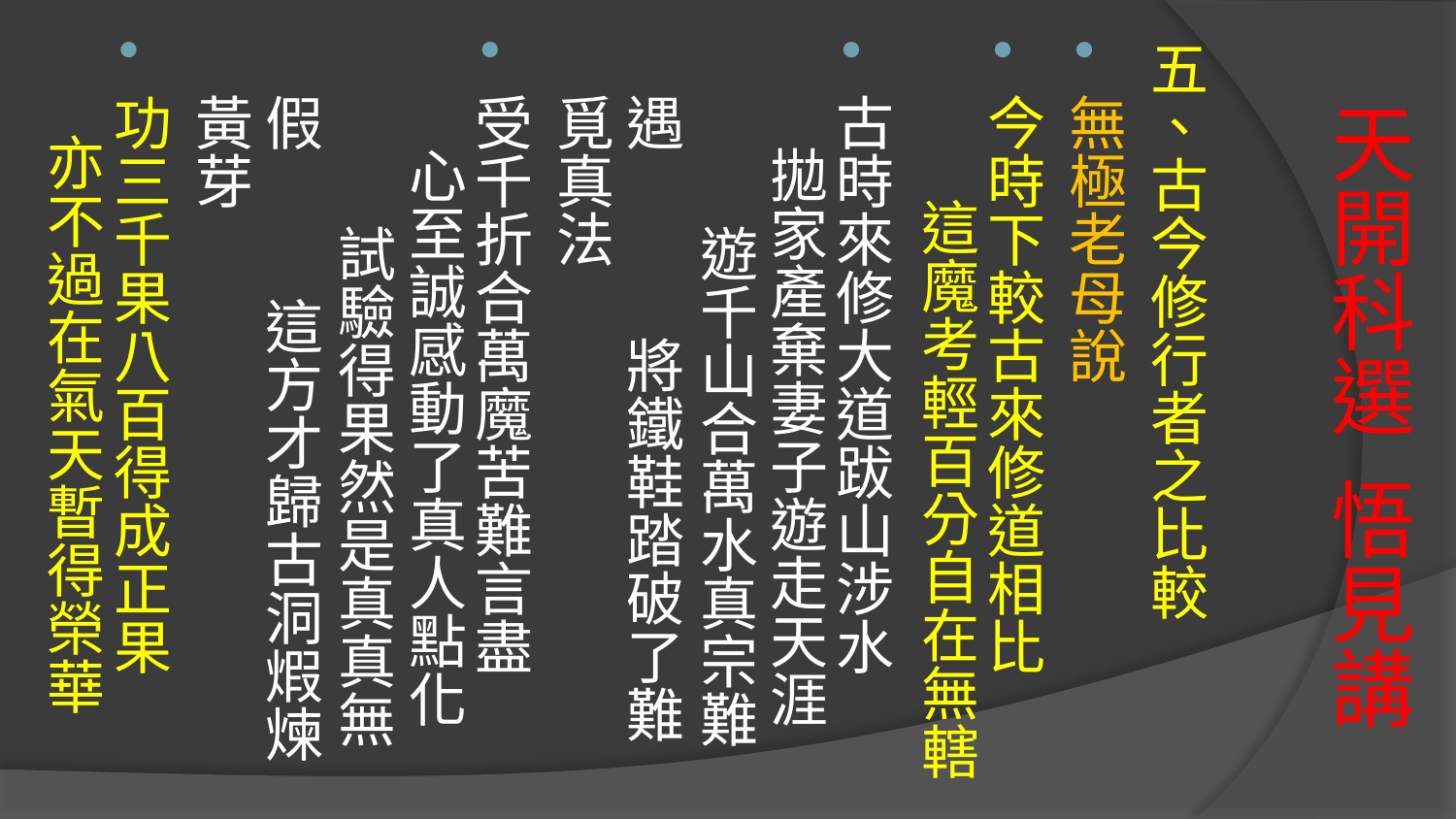

五、古今修行者之比較
無極老母說
今時下較古來修道相比                 這魔考輕百分自在無轄
古時來修大道跋山涉水             拋家產棄妻子遊走天涯               遊千山合萬水真宗難遇              將鐵鞋踏破了難覓真法
受千折合萬魔苦難言盡             心至誠感動了真人點化               試驗得果然是真真無假           這方才歸古洞煆煉黃芽
功三千果八百得成正果            亦不過在氣天暫得榮華
# 天開科選  悟見講